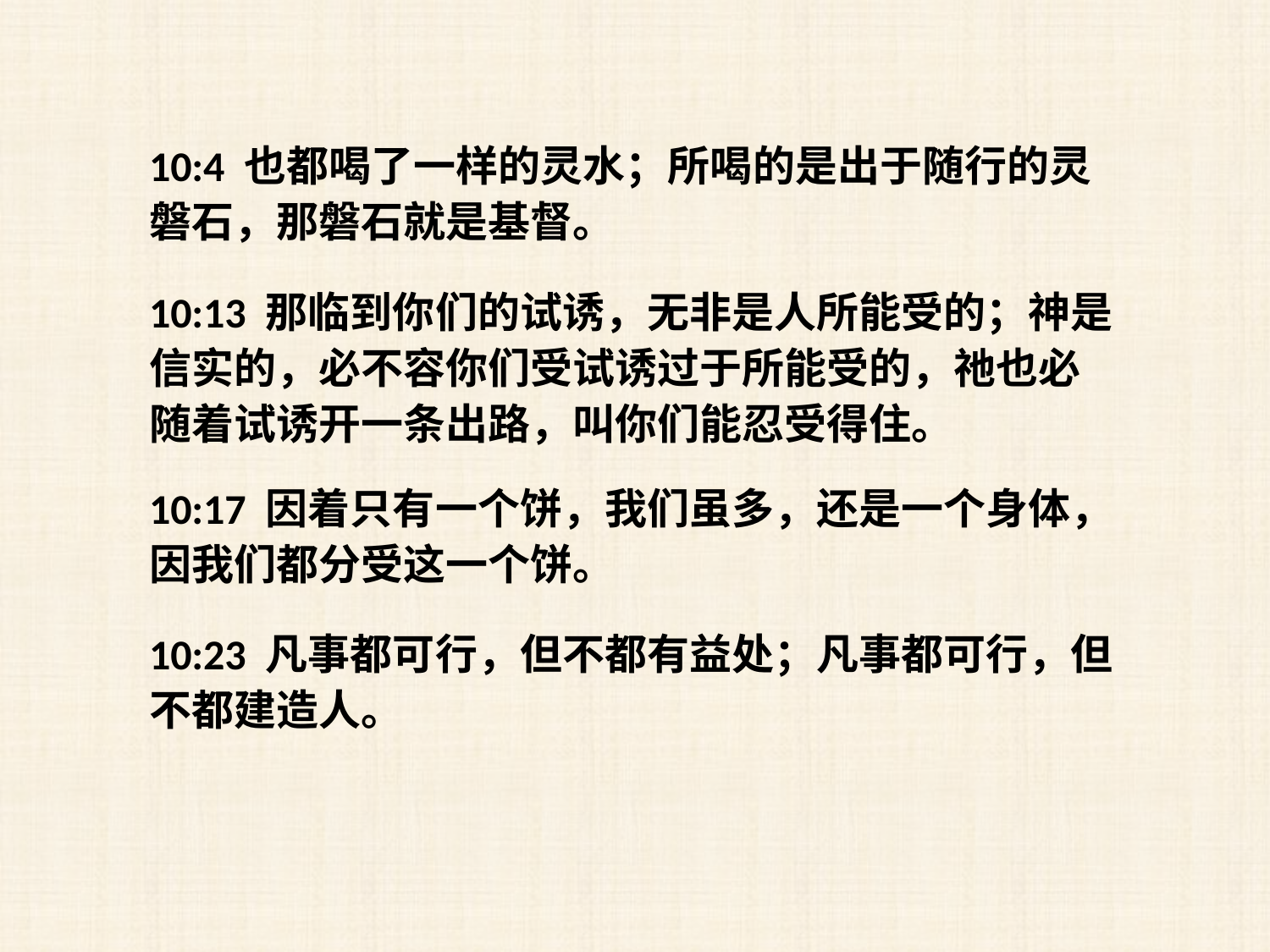

10:4 也都喝了一样的灵水；所喝的是出于随行的灵磐石，那磐石就是基督。
10:13 那临到你们的试诱，无非是人所能受的；神是信实的，必不容你们受试诱过于所能受的，祂也必随着试诱开一条出路，叫你们能忍受得住。
10:17 因着只有一个饼，我们虽多，还是一个身体，因我们都分受这一个饼。
10:23 凡事都可行，但不都有益处；凡事都可行，但不都建造人。